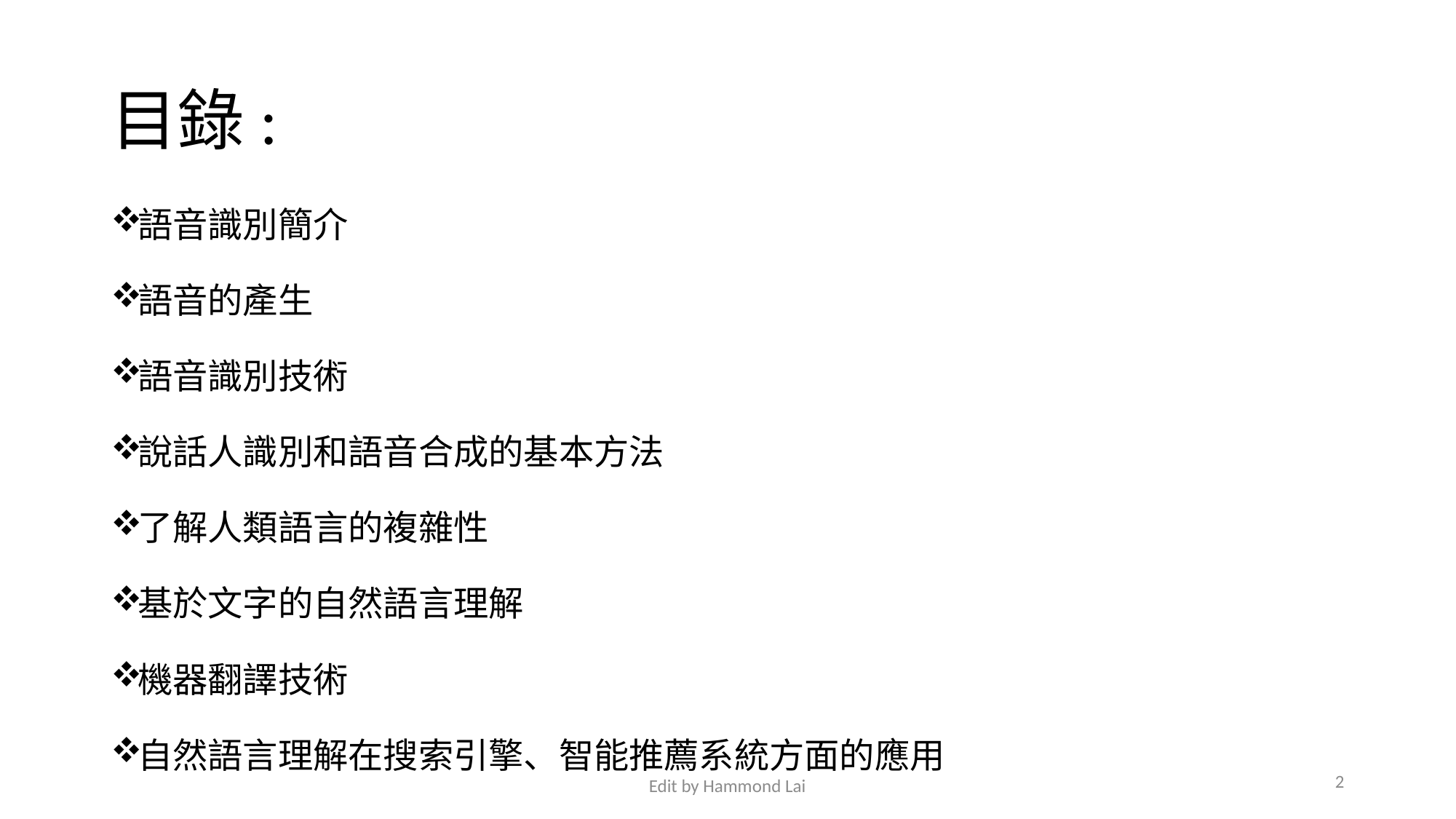

# 目錄:
語音識別簡介
語音的產生
語音識別技術
說話人識別和語音合成的基本方法
了解人類語言的複雜性
基於文字的自然語言理解
機器翻譯技術
自然語言理解在搜索引擎、智能推薦系統方面的應用

2
Edit by Hammond Lai